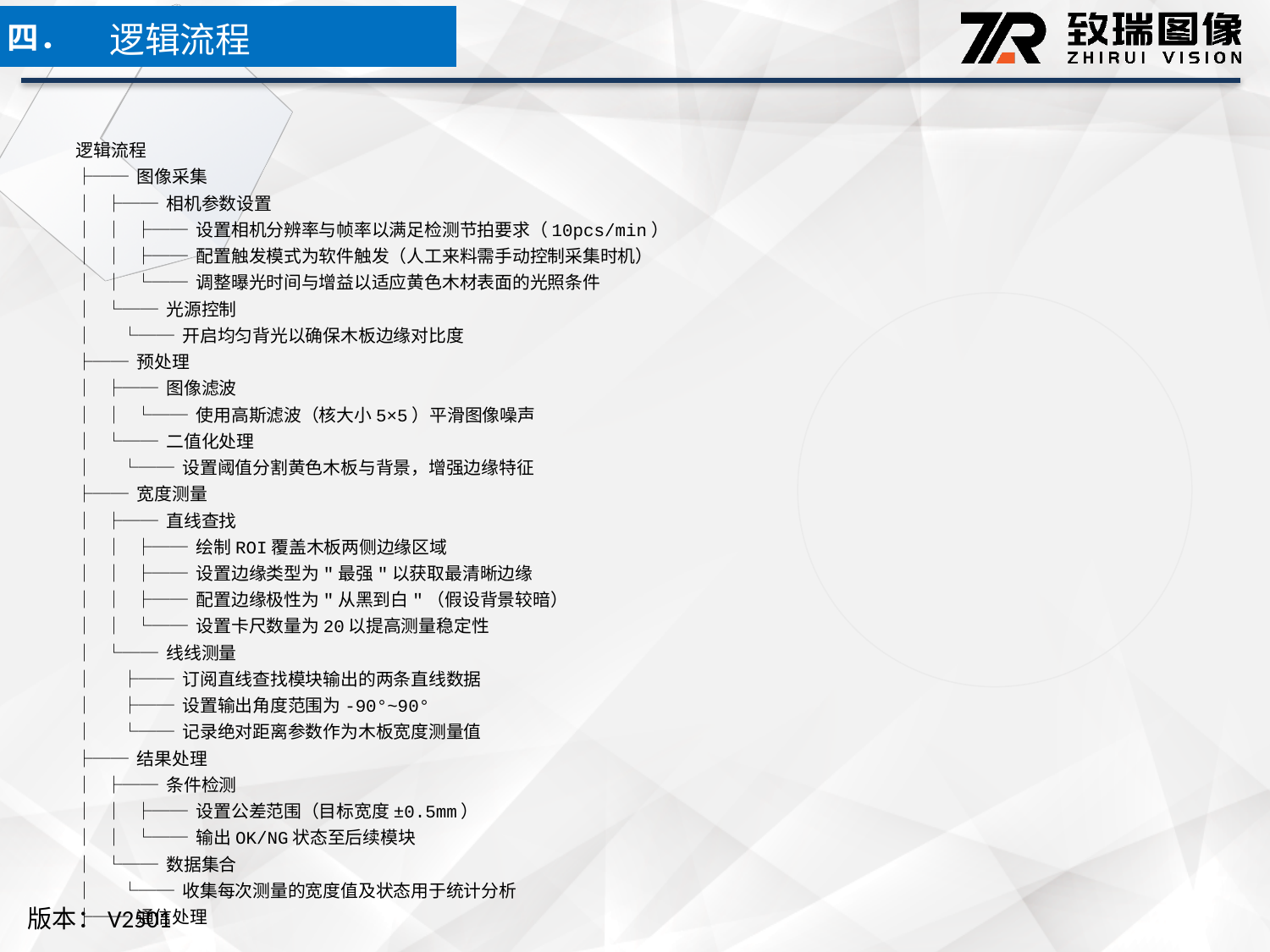

逻辑流程
四．

逻辑流程
├── 图像采集
│   ├── 相机参数设置
│   │   ├── 设置相机分辨率与帧率以满足检测节拍要求（10pcs/min）
│   │   ├── 配置触发模式为软件触发（人工来料需手动控制采集时机）
│   │   └── 调整曝光时间与增益以适应黄色木材表面的光照条件
│   └── 光源控制
│       └── 开启均匀背光以确保木板边缘对比度
├── 预处理
│   ├── 图像滤波
│   │   └── 使用高斯滤波（核大小5×5）平滑图像噪声
│   └── 二值化处理
│       └── 设置阈值分割黄色木板与背景，增强边缘特征
├── 宽度测量
│   ├── 直线查找
│   │   ├── 绘制ROI覆盖木板两侧边缘区域
│   │   ├── 设置边缘类型为"最强"以获取最清晰边缘
│   │   ├── 配置边缘极性为"从黑到白"（假设背景较暗）
│   │   └── 设置卡尺数量为20以提高测量稳定性
│   └── 线线测量
│       ├── 订阅直线查找模块输出的两条直线数据
│       ├── 设置输出角度范围为-90°~90°
│       └── 记录绝对距离参数作为木板宽度测量值
├── 结果处理
│   ├── 条件检测
│   │   ├── 设置公差范围（目标宽度±0.5mm）
│   │   └── 输出OK/NG状态至后续模块
│   └── 数据集合
│       └── 收集每次测量的宽度值及状态用于统计分析
├── 通信处理